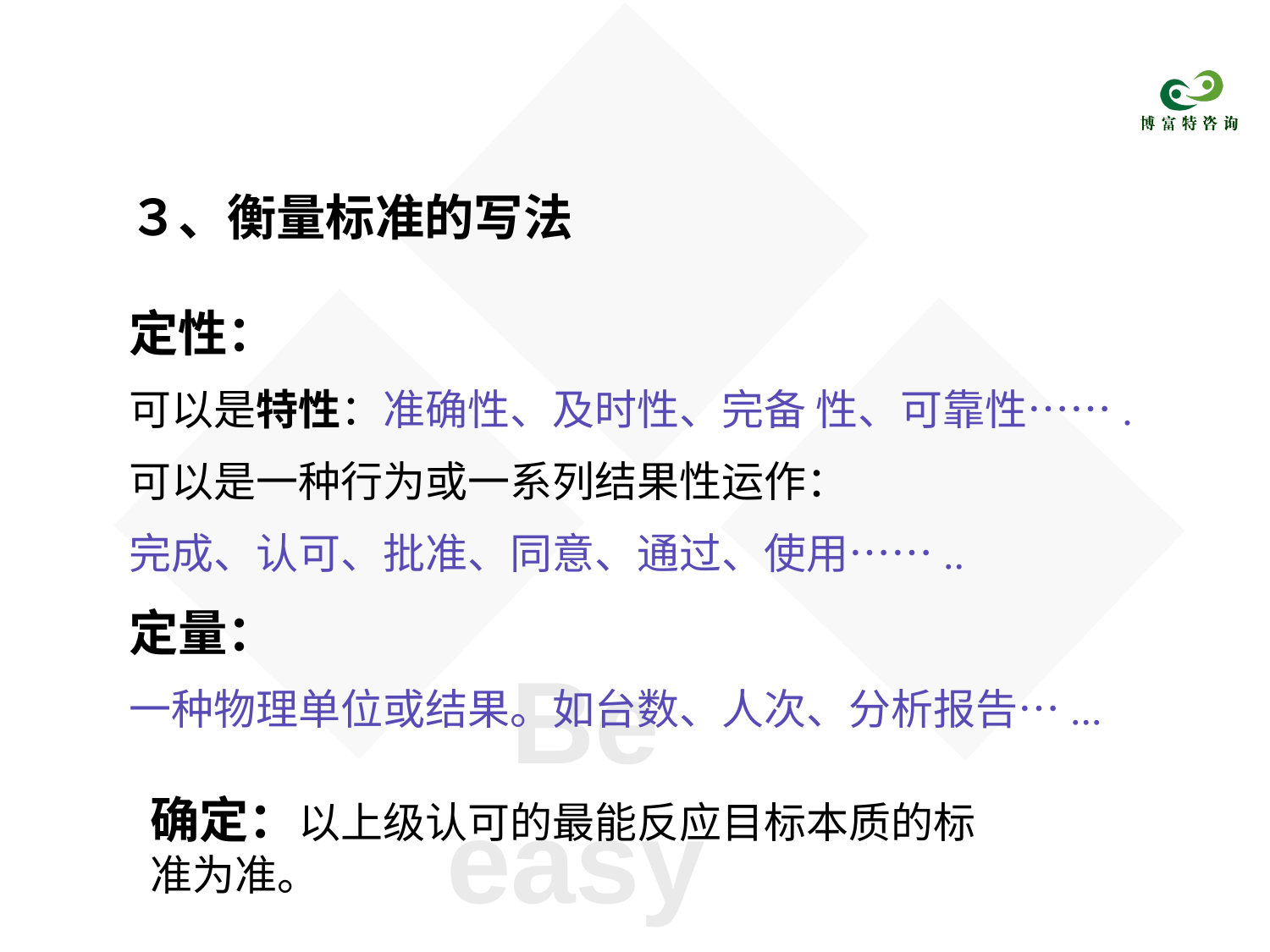

３、衡量标准的写法
定性：
可以是特性：准确性、及时性、完备 性、可靠性…….
可以是一种行为或一系列结果性运作：
完成、认可、批准、同意、通过、使用……..
定量：
一种物理单位或结果。如台数、人次、分析报告…...
确定：以上级认可的最能反应目标本质的标准为准。